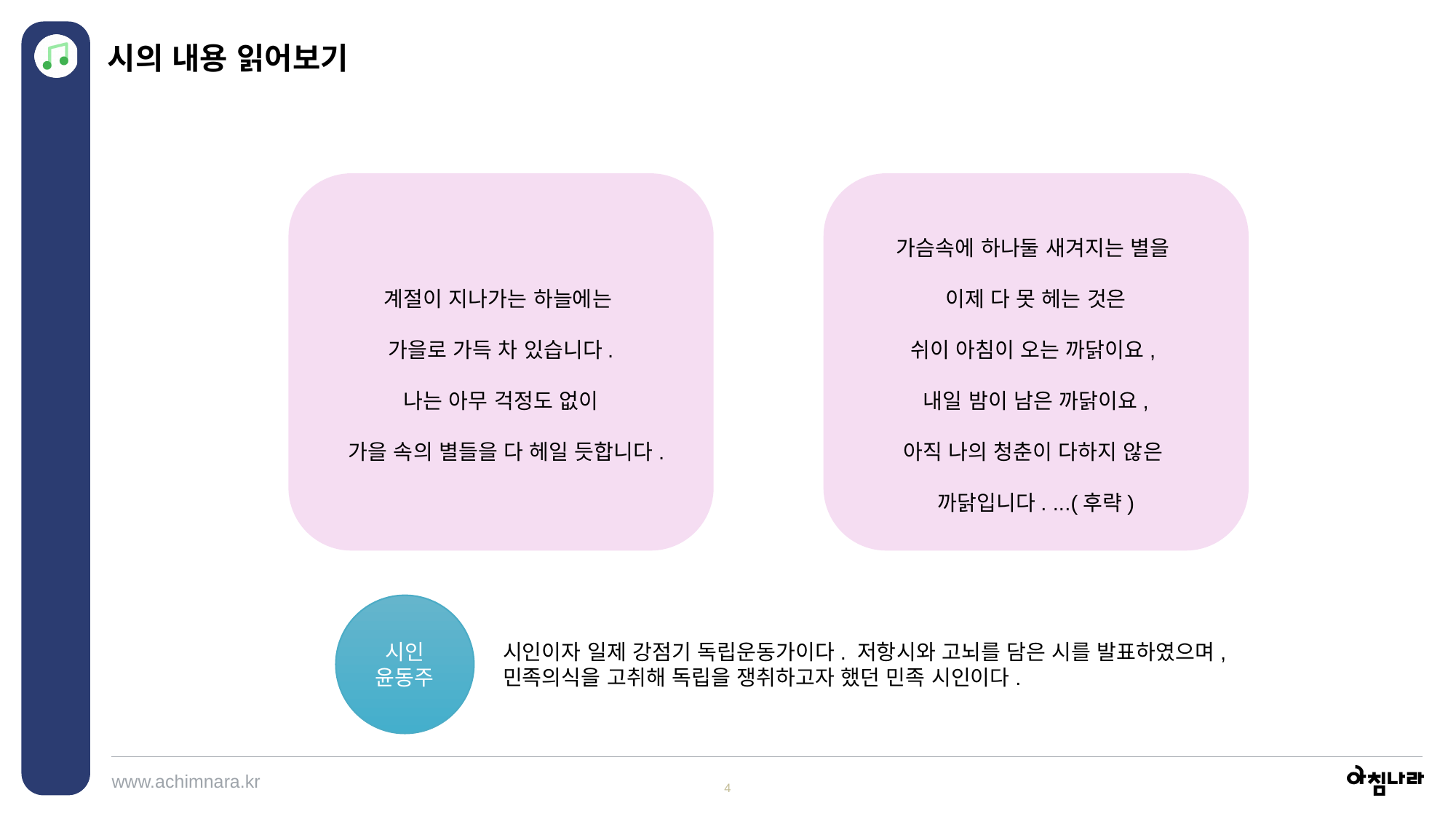

시의 내용 읽어보기
계절이 지나가는 하늘에는
가을로 가득 차 있습니다.
나는 아무 걱정도 없이
 가을 속의 별들을 다 헤일 듯합니다.
가슴속에 하나둘 새겨지는 별을
이제 다 못 헤는 것은
쉬이 아침이 오는 까닭이요,
내일 밤이 남은 까닭이요,
아직 나의 청춘이 다하지 않은
까닭입니다. ...(후략)
시인
윤동주
시인이자 일제 강점기 독립운동가이다. 저항시와 고뇌를 담은 시를 발표하였으며, 민족의식을 고취해 독립을 쟁취하고자 했던 민족 시인이다.
4